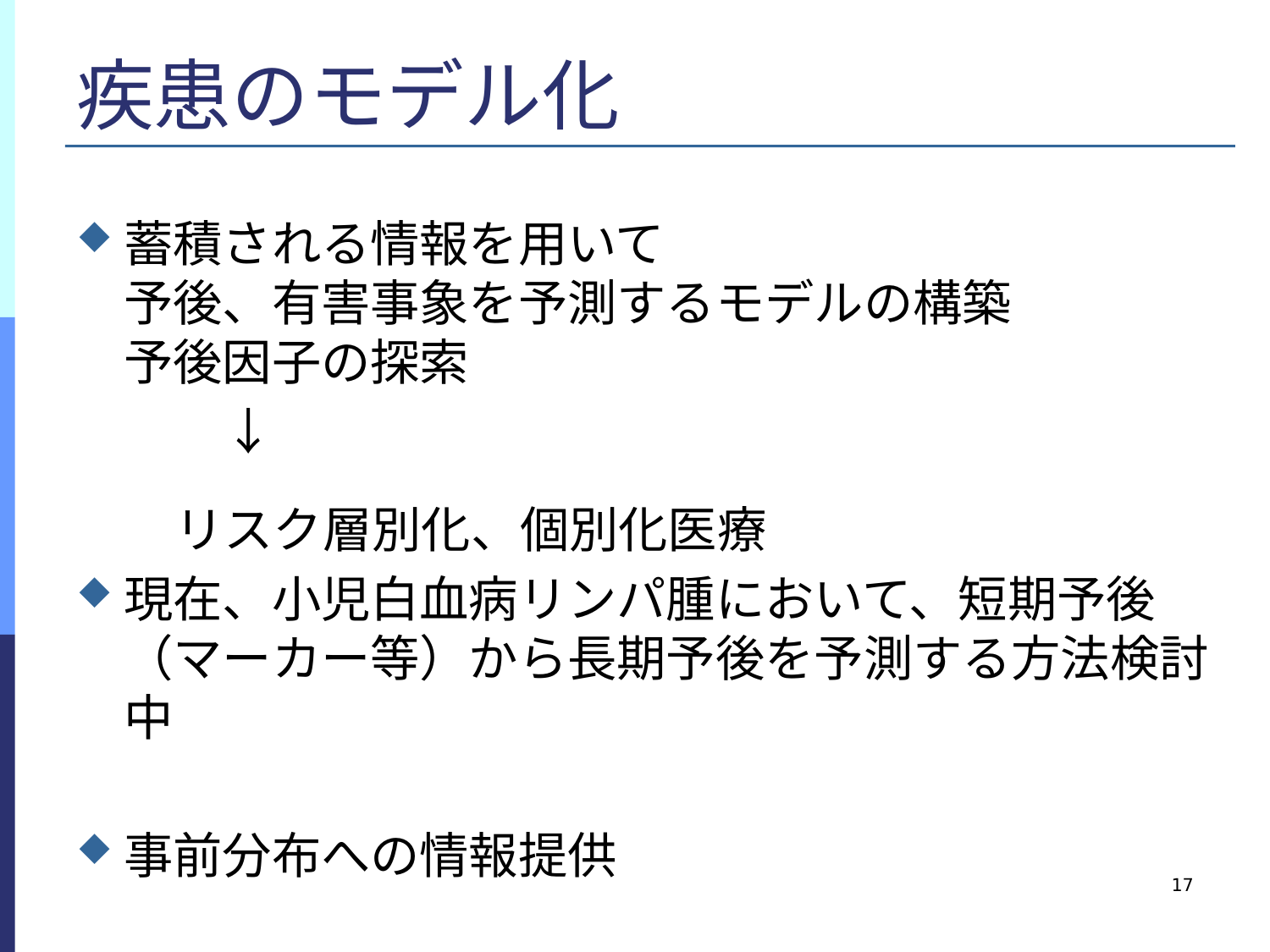

# 疾患のモデル化
蓄積される情報を用いて
予後、有害事象を予測するモデルの構築
予後因子の探索
　　　↓
　　リスク層別化、個別化医療
現在、小児白血病リンパ腫において、短期予後
（マーカー等）から長期予後を予測する方法検討中

事前分布への情報提供

17